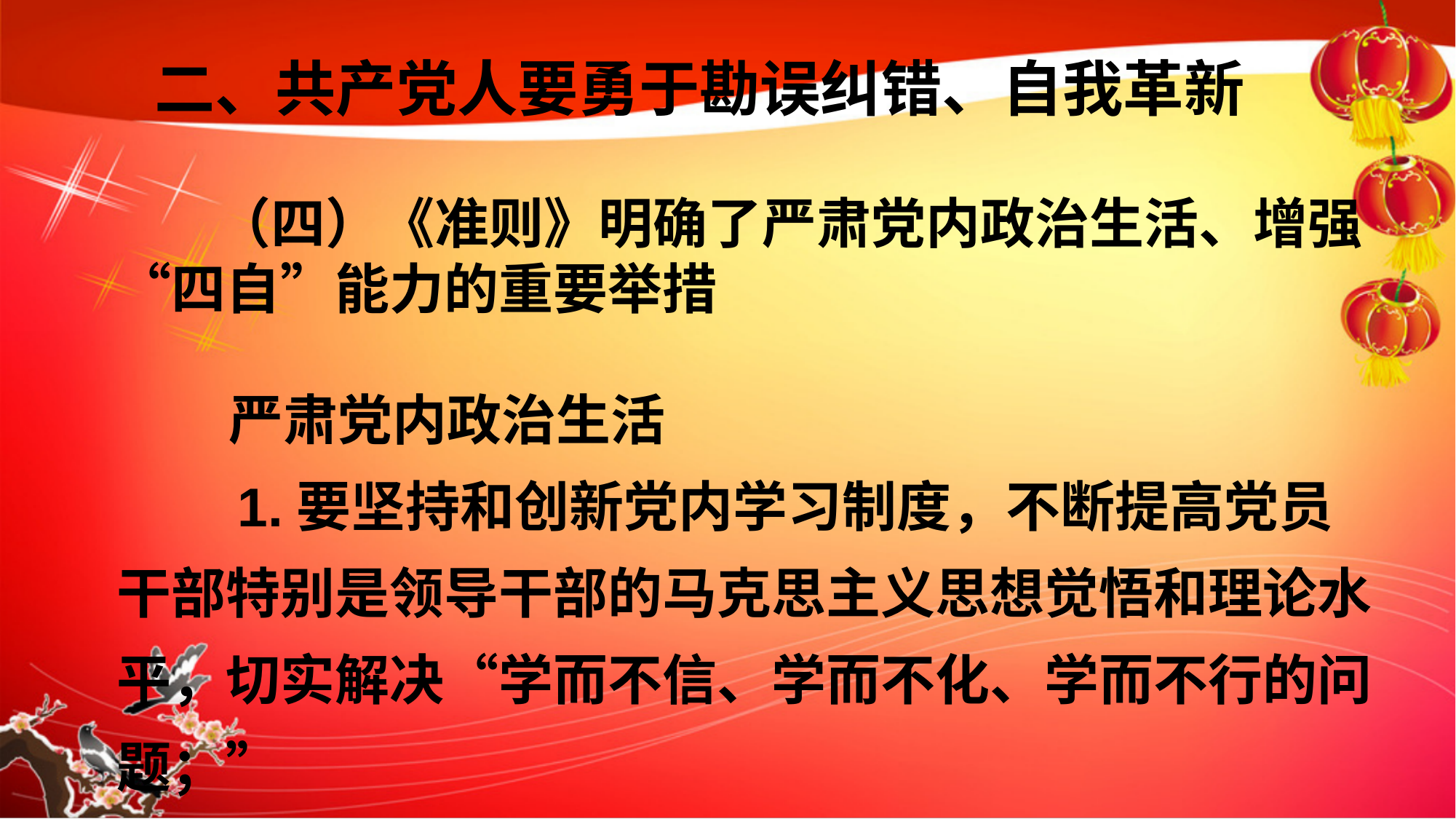

二、共产党人要勇于勘误纠错、自我革新

       （四）《准则》明确了严肃党内政治生活、增强“四自”能力的重要举措

        严肃党内政治生活
        1.要坚持和创新党内学习制度，不断提高党员干部特别是领导干部的马克思主义思想觉悟和理论水平，切实解决“学而不信、学而不化、学而不行的问题；”